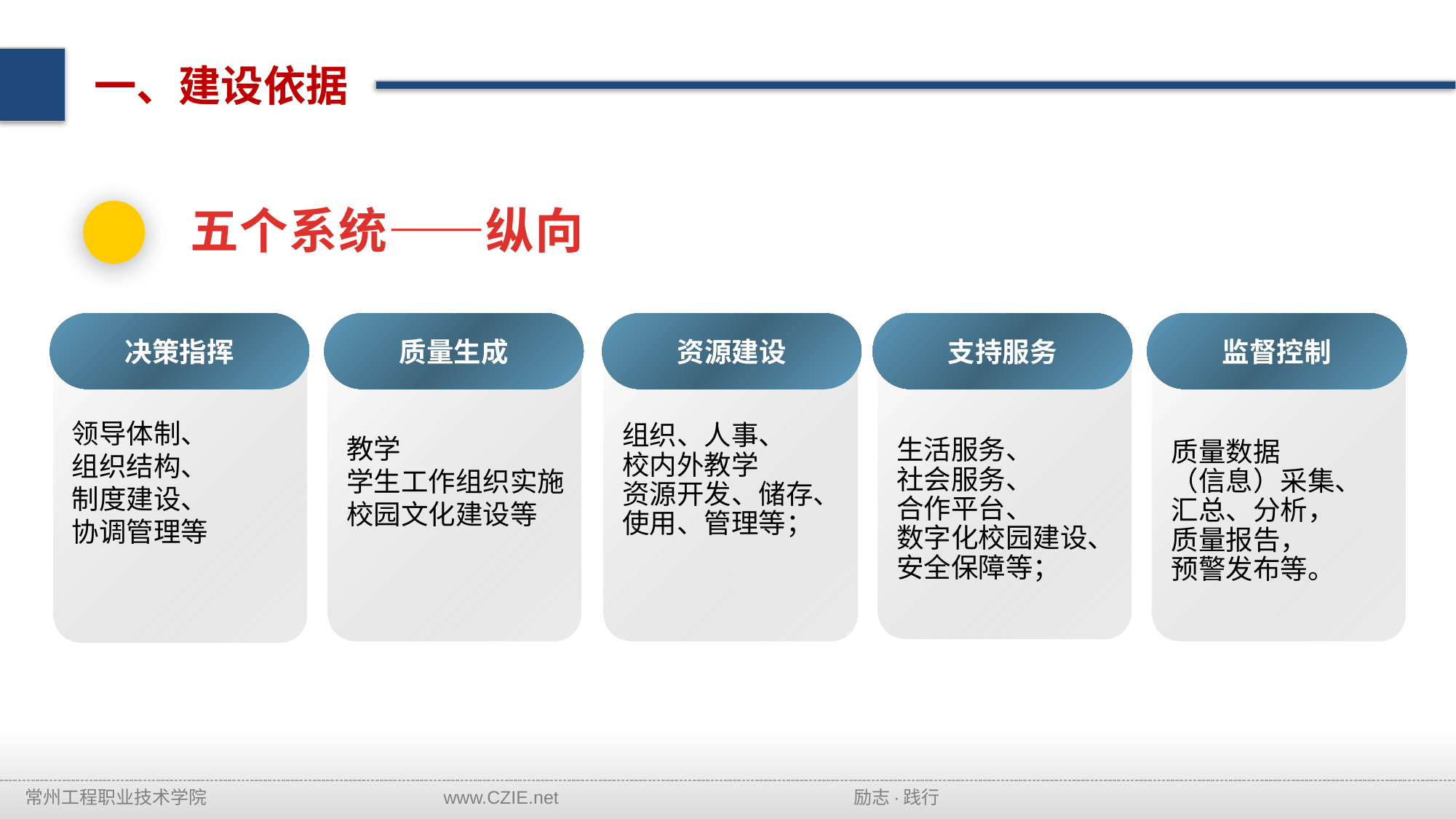

一、建设依据

五个系统——纵向

决策指挥
质量生成
资源建设
支持服务
监督控制

生活服务、
社会服务、
合作平台、
数字化校园建设、
安全保障等；
教学
学生工作组织实施
校园文化建设等
组织、人事、
校内外教学
资源开发、储存、
使用、管理等；

质量数据
（信息）采集、
汇总、分析，
质量报告，
预警发布等。
领导体制、
组织结构、
制度建设、
协调管理等